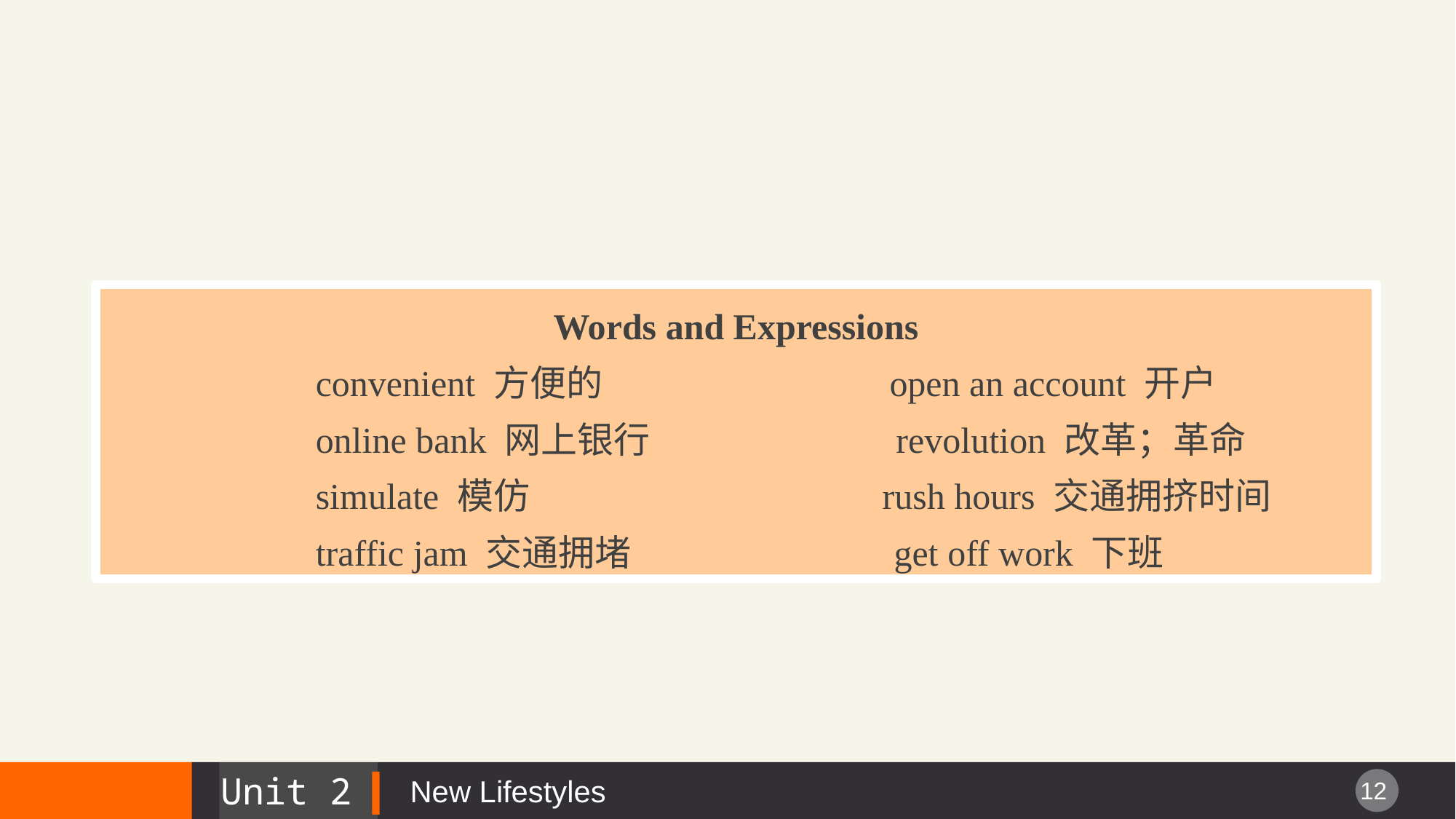

Words and Expressions
                       convenient 方便的                                  open an account 开户
                       online bank 网上银行                             revolution 改革；革命
                       simulate 模仿                                          rush hours 交通拥挤时间
                       traffic jam 交通拥堵                               get off work 下班